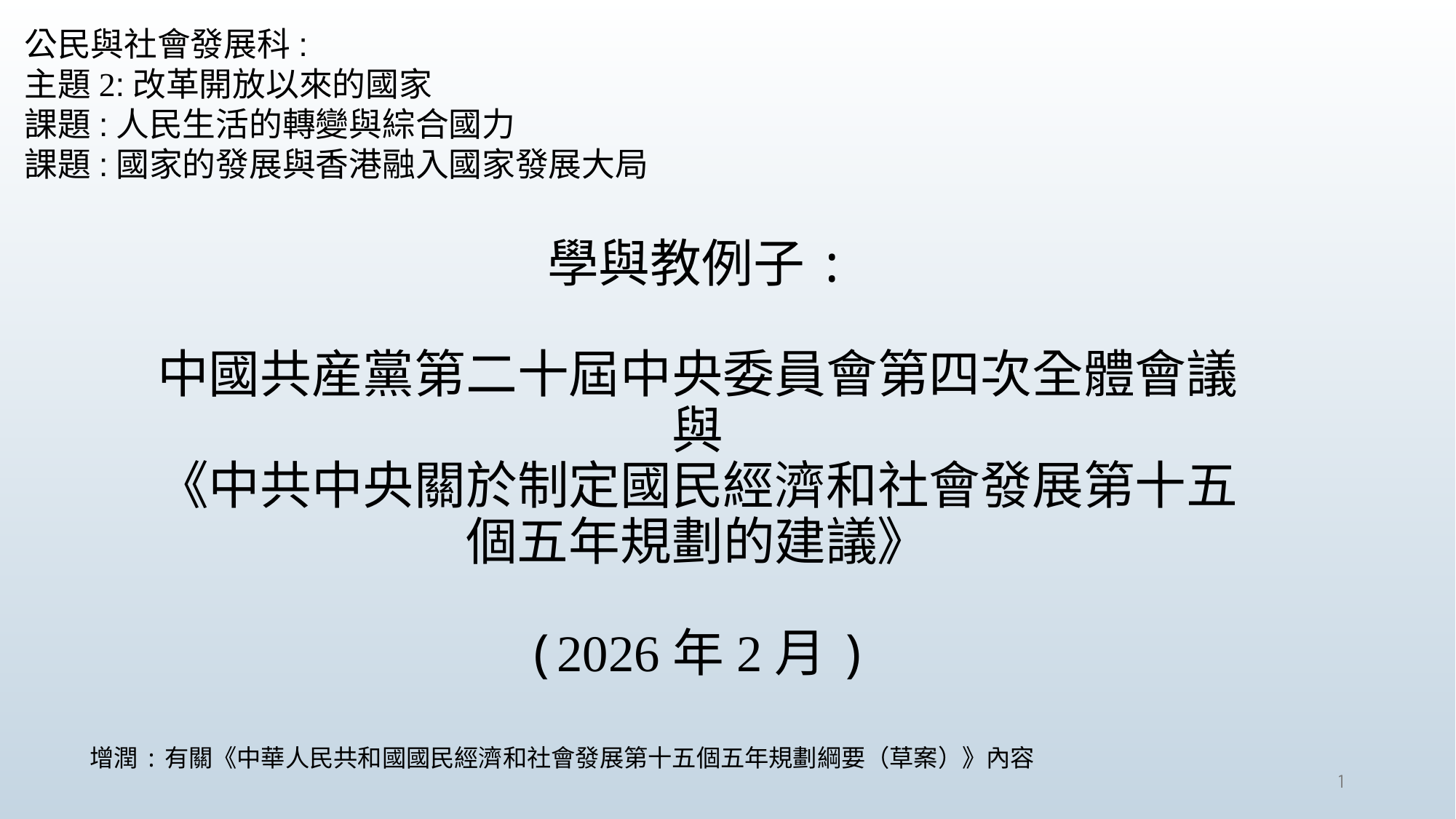

公民與社會發展科:
主題2:改革開放以來的國家
課題:人民生活的轉變與綜合國力
課題:國家的發展與香港融入國家發展大局
# 學與教例子: 中國共産黨第二十屆中央委員會第四次全體會議 與 《中共中央關於制定國民經濟和社會發展第十五個五年規劃的建議》 (2026年2月)
增潤:有關《中華人民共和國國民經濟和社會發展第十五個五年規劃綱要（草案）》內容

1